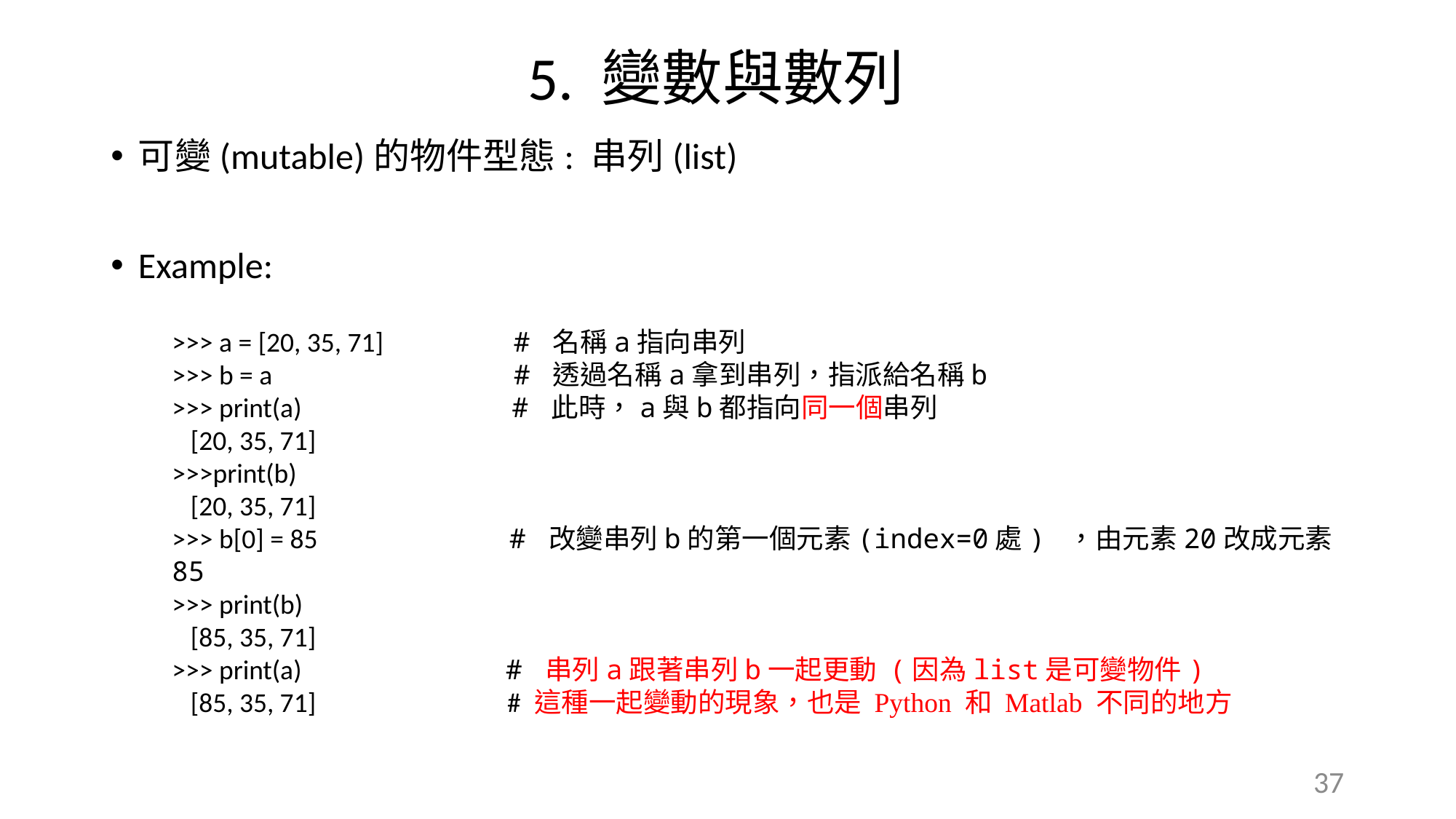

5. 變數與數列
可變(mutable)的物件型態: 串列(list)

Example:

>>> a = [20, 35, 71]                     # 名稱a指向串列
>>> b = a                                       # 透過名稱a拿到串列，指派給名稱b
>>> print(a)                                  # 此時，a與b都指向同一個串列
   [20, 35, 71]
>>>print(b)
   [20, 35, 71]
>>> b[0] = 85                               # 改變串列b的第一個元素(index=0處) ，由元素20改成元素85
>>> print(b)
   [85, 35, 71]
>>> print(a)                                 # 串列a跟著串列b一起更動 (因為list是可變物件)
   [85, 35, 71]                               # 這種一起變動的現象，也是 Python 和 Matlab 不同的地方

37